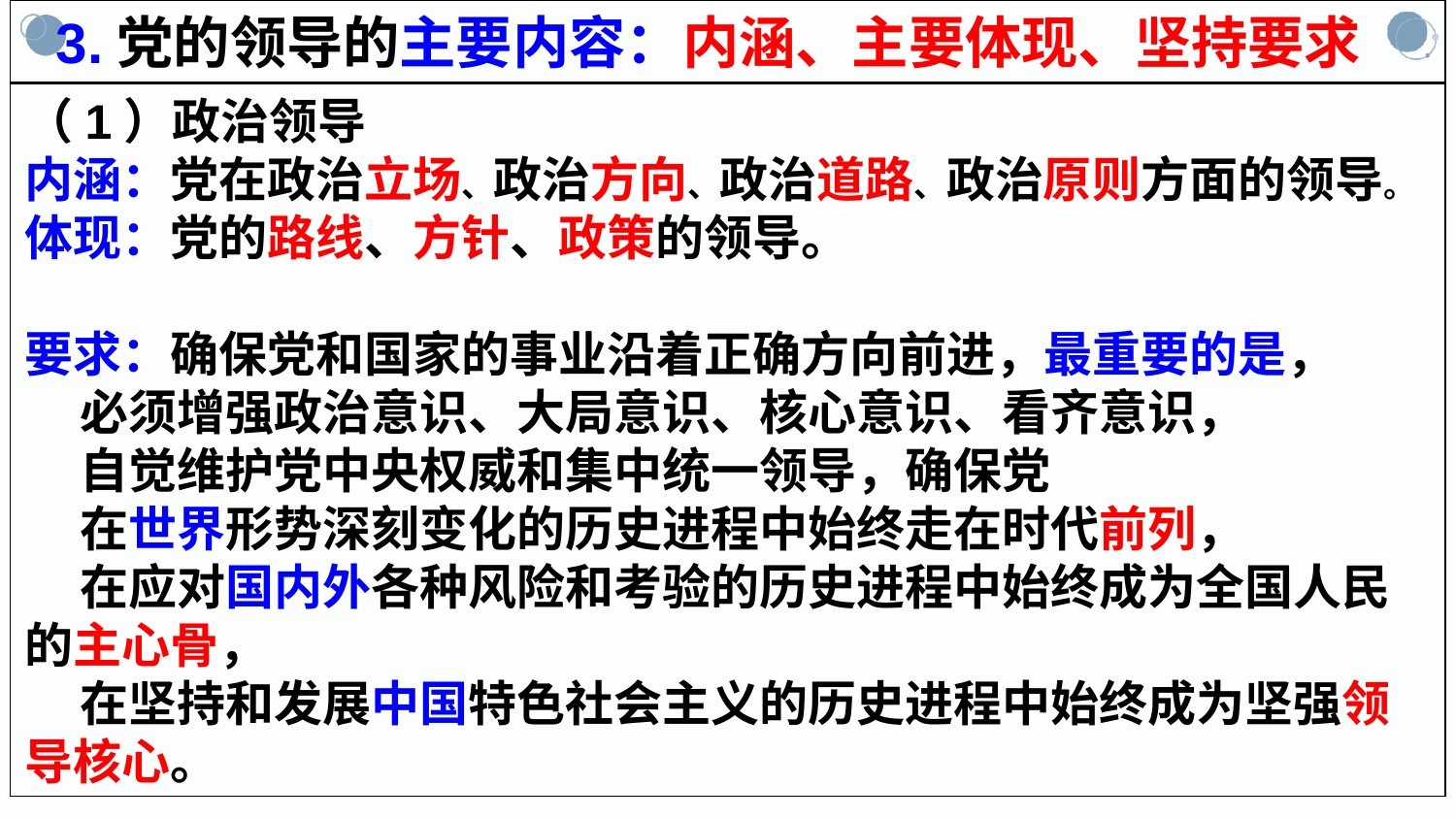

3.党的领导的主要内容：内涵、主要体现、坚持要求
（1）政治领导
内涵：党在政治立场、政治方向、政治道路、政治原则方面的领导。
体现：党的路线、方针、政策的领导。

要求：确保党和国家的事业沿着正确方向前进，最重要的是，
    必须增强政治意识、大局意识、核心意识、看齐意识，
    自觉维护党中央权威和集中统一领导，确保党
    在世界形势深刻变化的历史进程中始终走在时代前列，
    在应对国内外各种风险和考验的历史进程中始终成为全国人民的主心骨，
    在坚持和发展中国特色社会主义的历史进程中始终成为坚强领导核心。